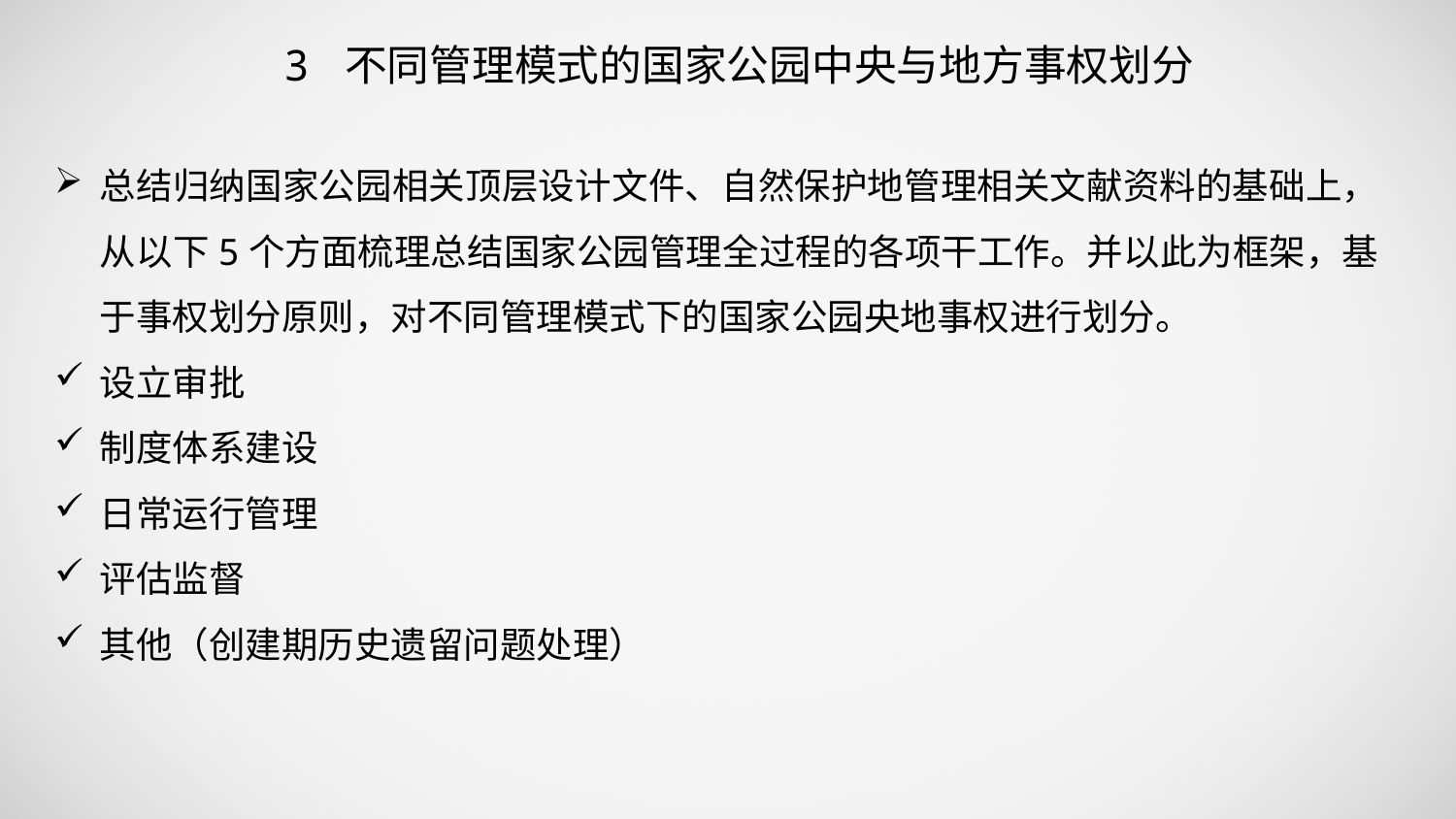

3 不同管理模式的国家公园中央与地方事权划分
总结归纳国家公园相关顶层设计文件、自然保护地管理相关文献资料的基础上，从以下5个方面梳理总结国家公园管理全过程的各项干工作。并以此为框架，基于事权划分原则，对不同管理模式下的国家公园央地事权进行划分。
设立审批
制度体系建设
日常运行管理
评估监督
其他（创建期历史遗留问题处理）